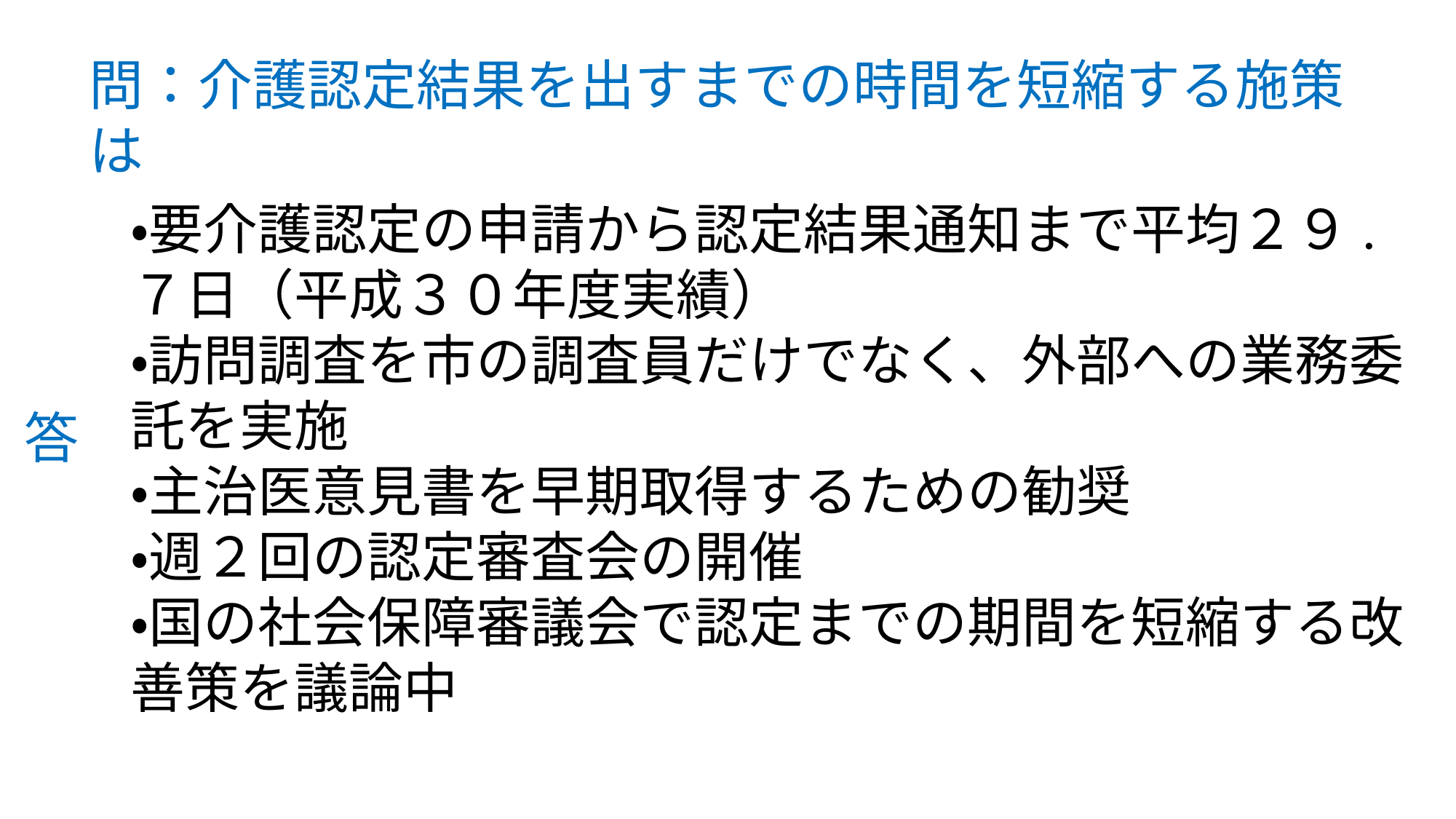

問：介護認定結果を出すまでの時間を短縮する施策は
・要介護認定の申請から認定結果通知まで平均２９.７日（平成３０年度実績）
・訪問調査を市の調査員だけでなく、外部への業務委託を実施
・主治医意見書を早期取得するための勧奨
・週２回の認定審査会の開催
・国の社会保障審議会で認定までの期間を短縮する改善策を議論中
答